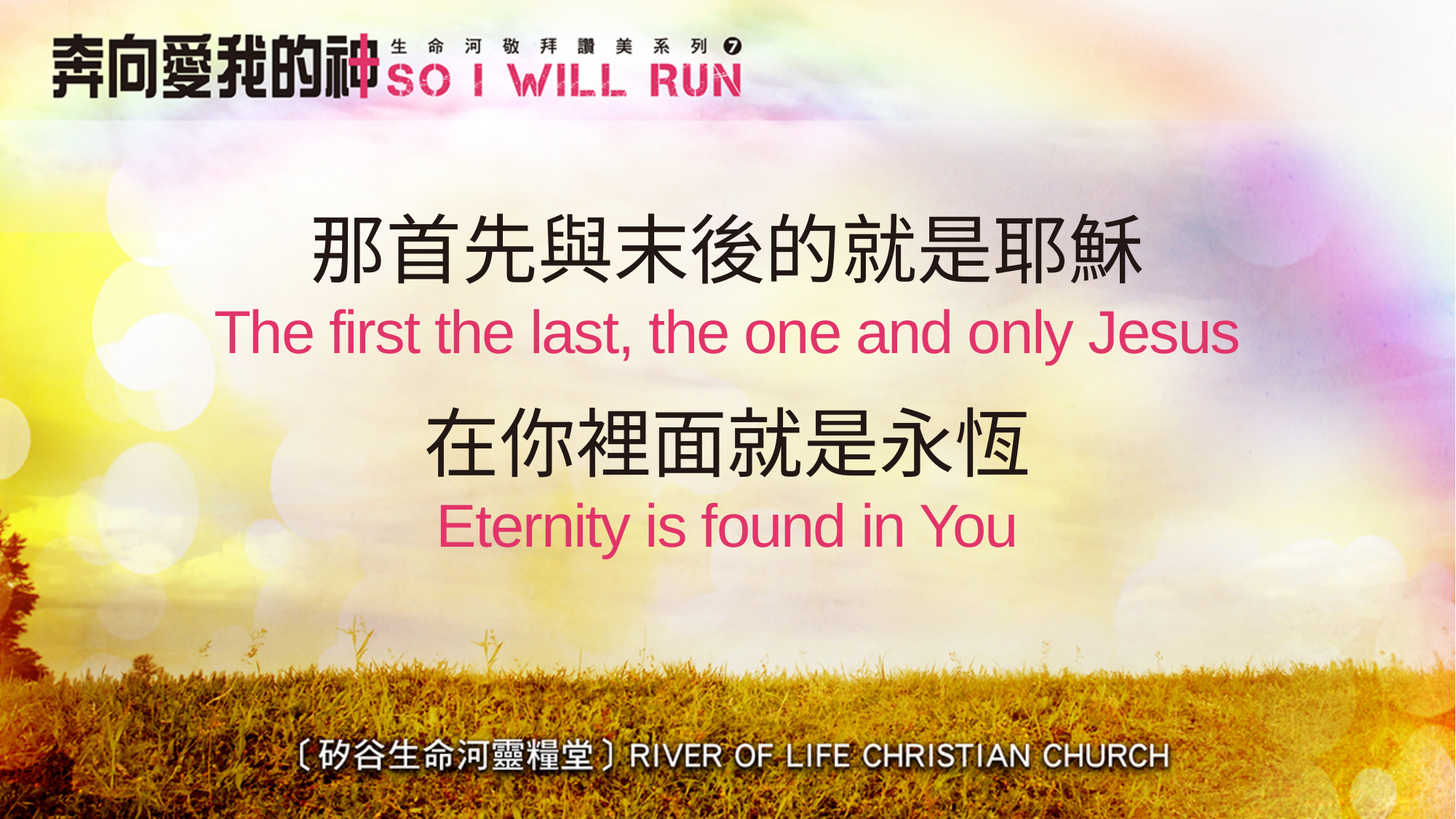

# 那首先與末後的就是耶穌 The first the last, the one and only Jesus
在你裡面就是永恆
Eternity is found in You